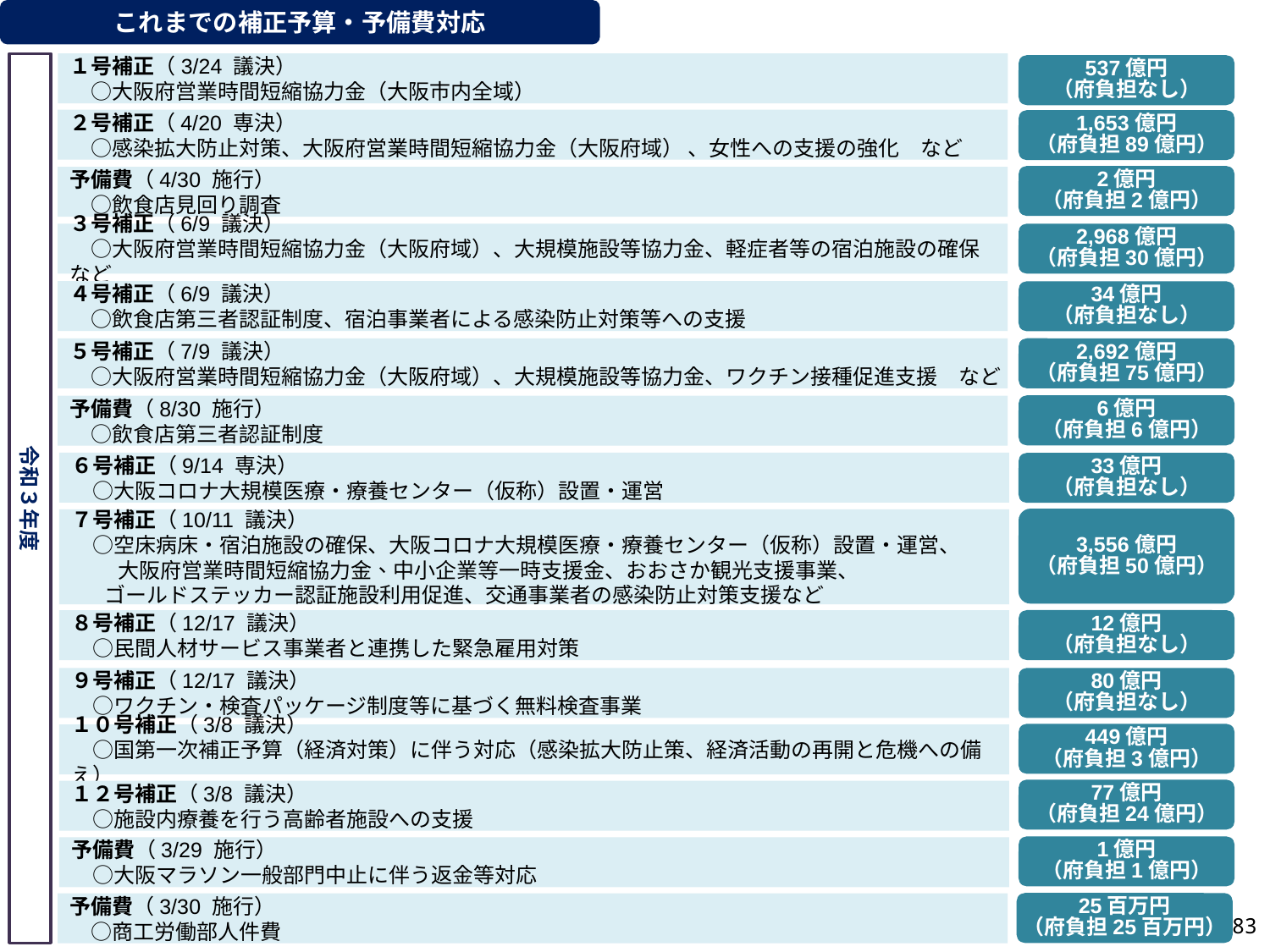

これまでの補正予算・予備費対応
令和３年度
１号補正（3/24 議決）
　○大阪府営業時間短縮協力金（大阪市内全域）
537億円
（府負担なし）
２号補正（4/20 専決）
　○感染拡大防止対策、大阪府営業時間短縮協力金（大阪府域） 、女性への支援の強化　など
1,653億円
（府負担89億円）
2億円
（府負担2億円）
予備費（4/30 施行）
　○飲食店見回り調査
３号補正（6/9 議決）
　○大阪府営業時間短縮協力金（大阪府域）、大規模施設等協力金、軽症者等の宿泊施設の確保　など
2,968億円
（府負担30億円）
４号補正（6/9 議決）
　○飲食店第三者認証制度、宿泊事業者による感染防止対策等への支援
34億円
（府負担なし）
５号補正（7/9 議決）
　○大阪府営業時間短縮協力金（大阪府域）、大規模施設等協力金、ワクチン接種促進支援　など
2,692億円
（府負担75億円）
6億円
（府負担6億円）
予備費（8/30 施行）
　○飲食店第三者認証制度
６号補正（9/14 専決）
　○大阪コロナ大規模医療・療養センター（仮称）設置・運営
33億円
（府負担なし）
3,556億円
（府負担50億円）
７号補正（10/11 議決）
　○空床病床・宿泊施設の確保、大阪コロナ大規模医療・療養センター（仮称）設置・運営、
　　 大阪府営業時間短縮協力金、中小企業等一時支援金、おおさか観光支援事業、
      ゴールドステッカー認証施設利用促進、交通事業者の感染防止対策支援など
12億円
（府負担なし）
８号補正（12/17 議決）
　○民間人材サービス事業者と連携した緊急雇用対策
80億円
（府負担なし）
９号補正（12/17 議決）
　○ワクチン・検査パッケージ制度等に基づく無料検査事業
449億円
（府負担3億円）
１０号補正（3/8 議決）
　○国第一次補正予算（経済対策）に伴う対応（感染拡大防止策、経済活動の再開と危機への備え）
77億円
（府負担24億円）
１２号補正（3/8 議決）
　○施設内療養を行う高齢者施設への支援
1億円
（府負担1億円）
予備費（3/29 施行）
　○大阪マラソン一般部門中止に伴う返金等対応
25百万円
（府負担25百万円）
予備費（3/30 施行）
　○商工労働部人件費
83